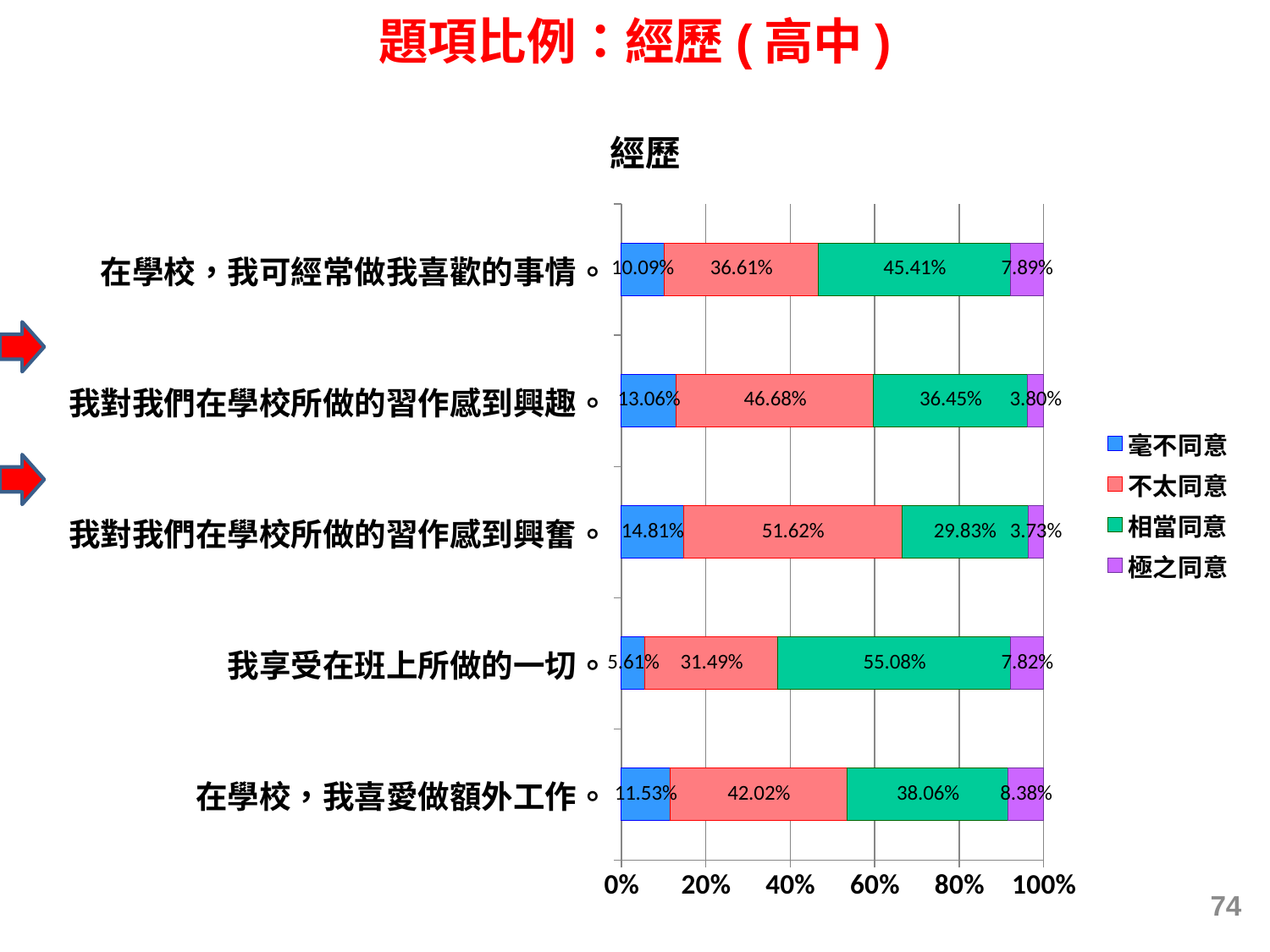

題項比例：經歷(高中)

### Chart: 經歷

| Category | 毫不同意 | 不太同意 | 相當同意 | 極之同意 |
|---|---|---|---|---|
| 在學校，我喜愛做額外工作。 | 0.1153338224504769 | 0.4202494497432135 | 0.3806309611151879 | 0.08378576669112255 |
| 我享受在班上所做的一切。 | 0.05605282465150403 | 0.3148936170212769 | 0.5508437270726335 | 0.07820983125458547 |
| 我對我們在學校所做的習作感到興奮。 | 0.1481427103215387 | 0.5162237556893261 | 0.29834091910145466 | 0.037292614887681694 |
| 我對我們在學校所做的習作感到興趣。 | 0.13061344291165247 | 0.4668329909010863 | 0.36454358673319626 | 0.03800997945406526 |
| 在學校，我可經常做我喜歡的事情。 | 0.10089587310912028 | 0.3661330591863708 | 0.454104861213101 | 0.07886620649140853 |

74